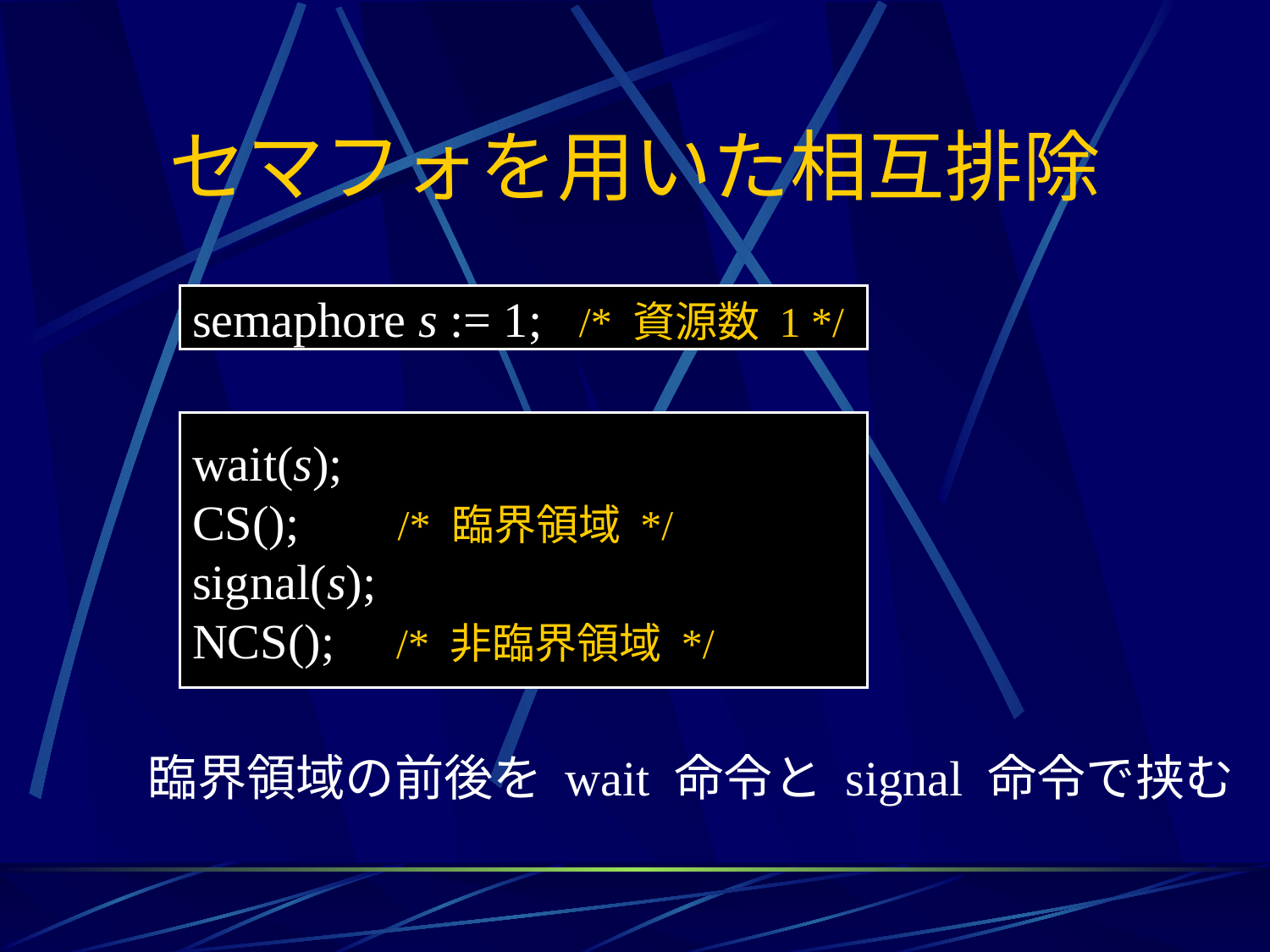

# セマフォを用いた相互排除
semaphore s := 1;   /* 資源数 1 */
wait(s);
CS();        /* 臨界領域 */
signal(s);
NCS();     /* 非臨界領域 */
臨界領域の前後を wait 命令と signal 命令で挟む